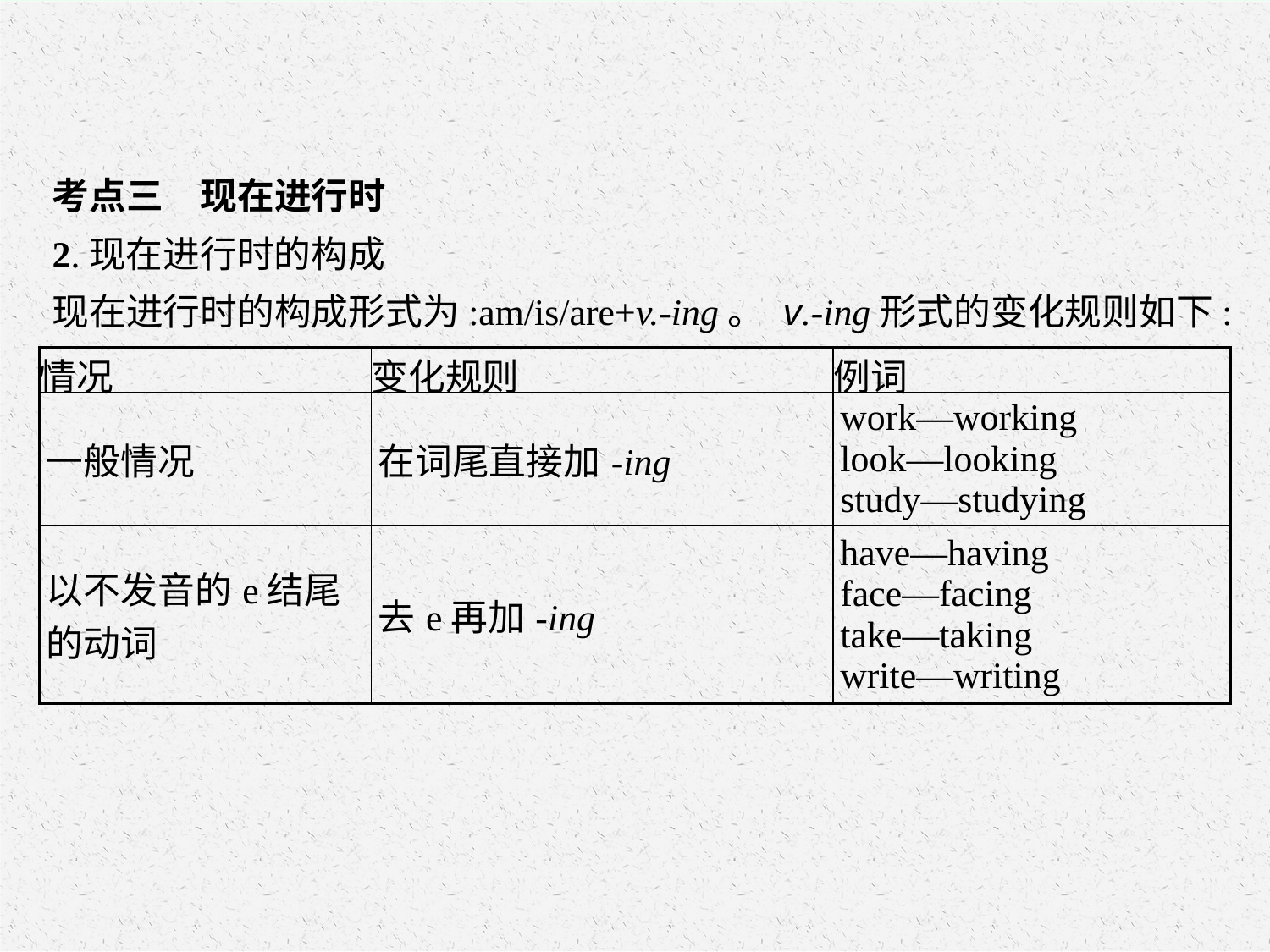

考点三　现在进行时
2.现在进行时的构成
现在进行时的构成形式为:am/is/are+v.-ing。 v.-ing形式的变化规则如下:
| 情况 | 变化规则 | 例词 |
| --- | --- | --- |
| 一般情况 | 在词尾直接加-ing | work—working look—looking study—studying |
| 以不发音的e结尾的动词 | 去e再加-ing | have—having face—facing take—taking write—writing |